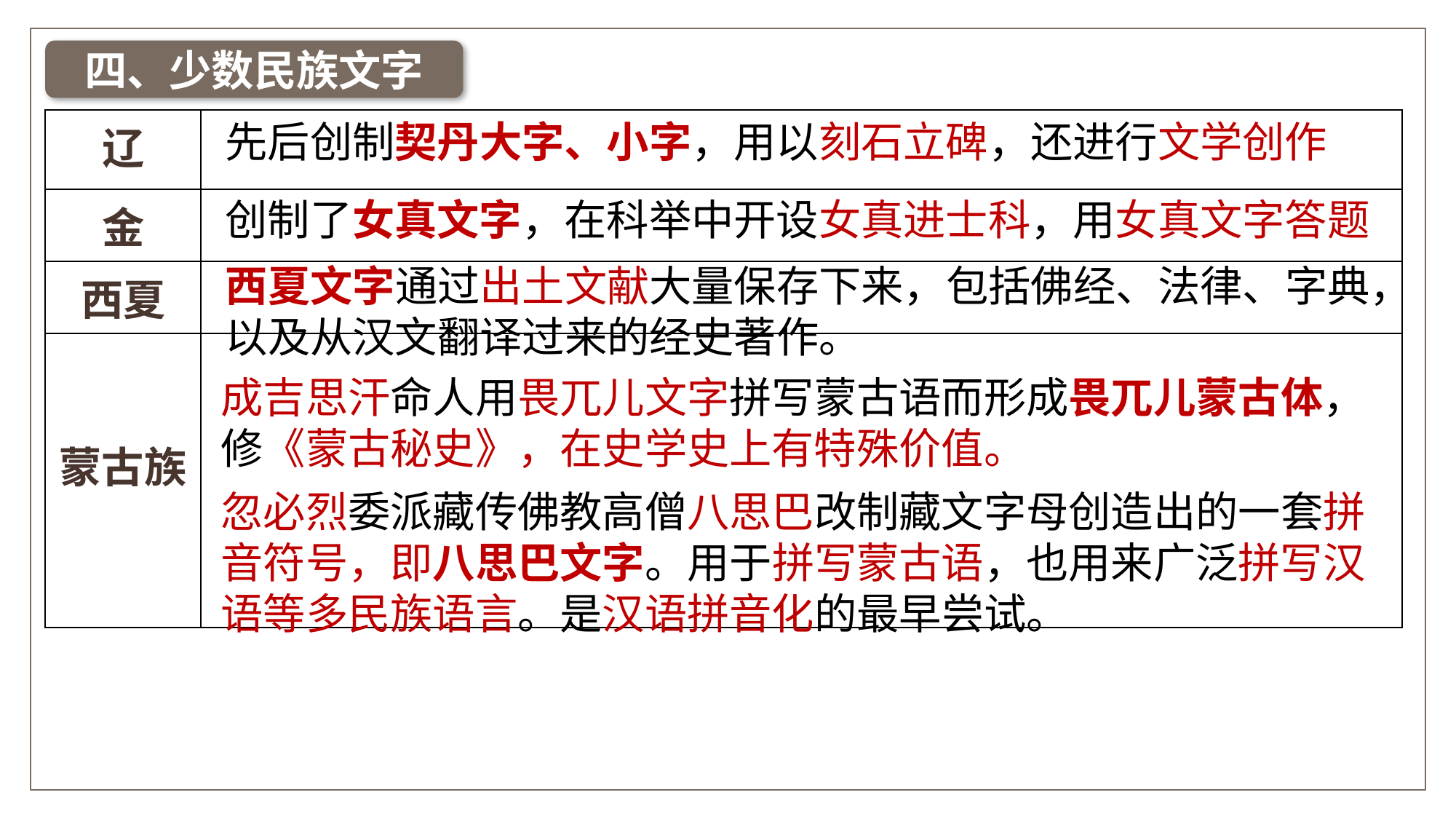

四、少数民族文字
| 辽 |  |
| --- | --- |
| 金 |  |
| 西夏 |  |
| 蒙古族 |  |
先后创制契丹大字、小字，用以刻石立碑，还进行文学创作
创制了女真文字，在科举中开设女真进士科，用女真文字答题
西夏文字通过出土文献大量保存下来，包括佛经、法律、字典，以及从汉文翻译过来的经史著作。
成吉思汗命人用畏兀儿文字拼写蒙古语而形成畏兀儿蒙古体，修《蒙古秘史》，在史学史上有特殊价值。
忽必烈委派藏传佛教高僧八思巴改制藏文字母创造出的一套拼音符号，即八思巴文字。用于拼写蒙古语，也用来广泛拼写汉语等多民族语言。是汉语拼音化的最早尝试。